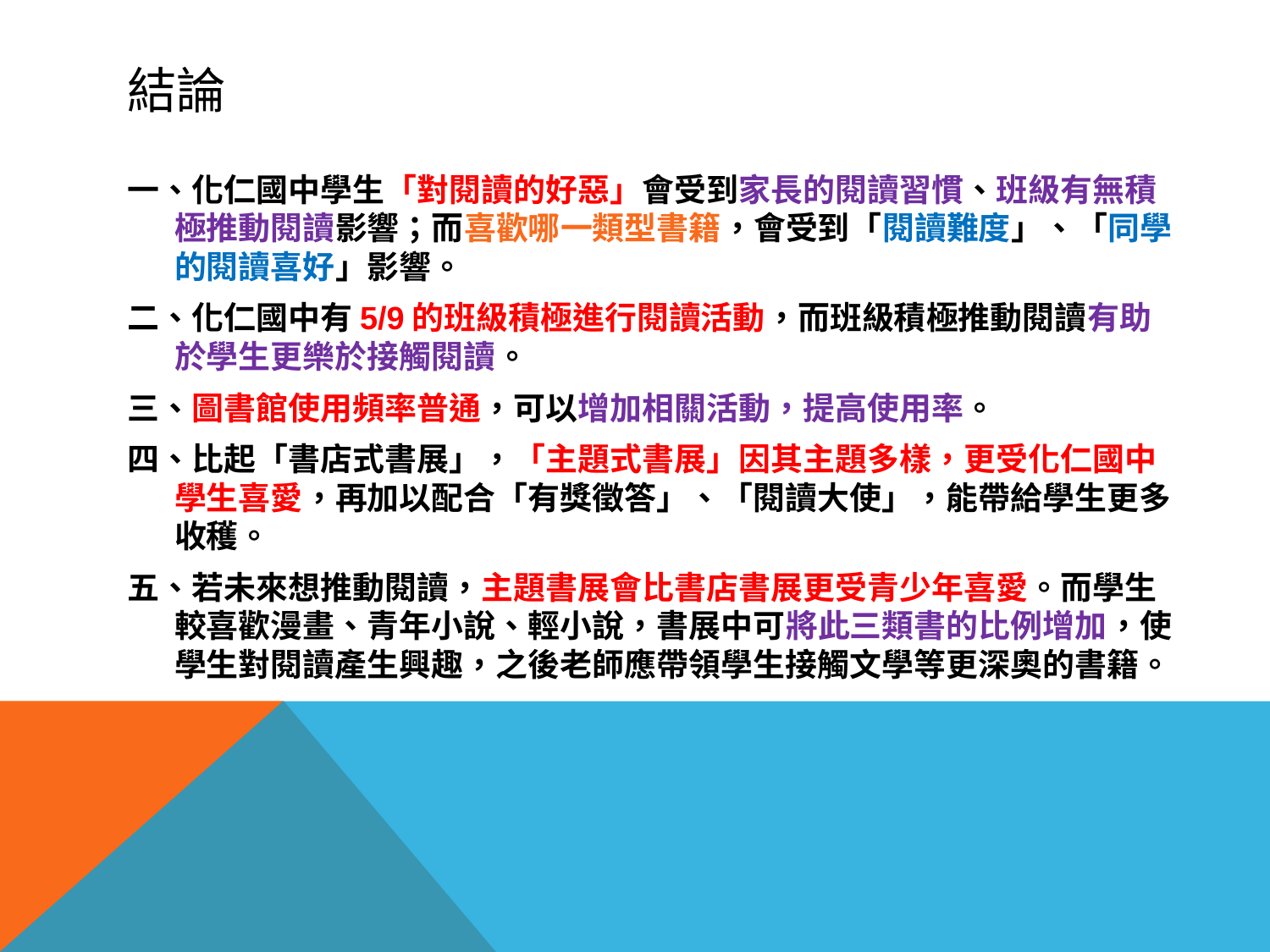

# 結論

一、化仁國中學生「對閱讀的好惡」會受到家長的閱讀習慣、班級有無積極推動閱讀影響；而喜歡哪一類型書籍，會受到「閱讀難度」、「同學的閱讀喜好」影響。
二、化仁國中有5/9的班級積極進行閱讀活動，而班級積極推動閱讀有助於學生更樂於接觸閱讀。
三、圖書館使用頻率普通，可以增加相關活動，提高使用率。
四、比起「書店式書展」，「主題式書展」因其主題多樣，更受化仁國中學生喜愛，再加以配合「有獎徵答」、「閱讀大使」，能帶給學生更多收穫。
五、若未來想推動閱讀，主題書展會比書店書展更受青少年喜愛。而學生較喜歡漫畫、青年小說、輕小說，書展中可將此三類書的比例增加，使學生對閱讀產生興趣，之後老師應帶領學生接觸文學等更深奧的書籍。